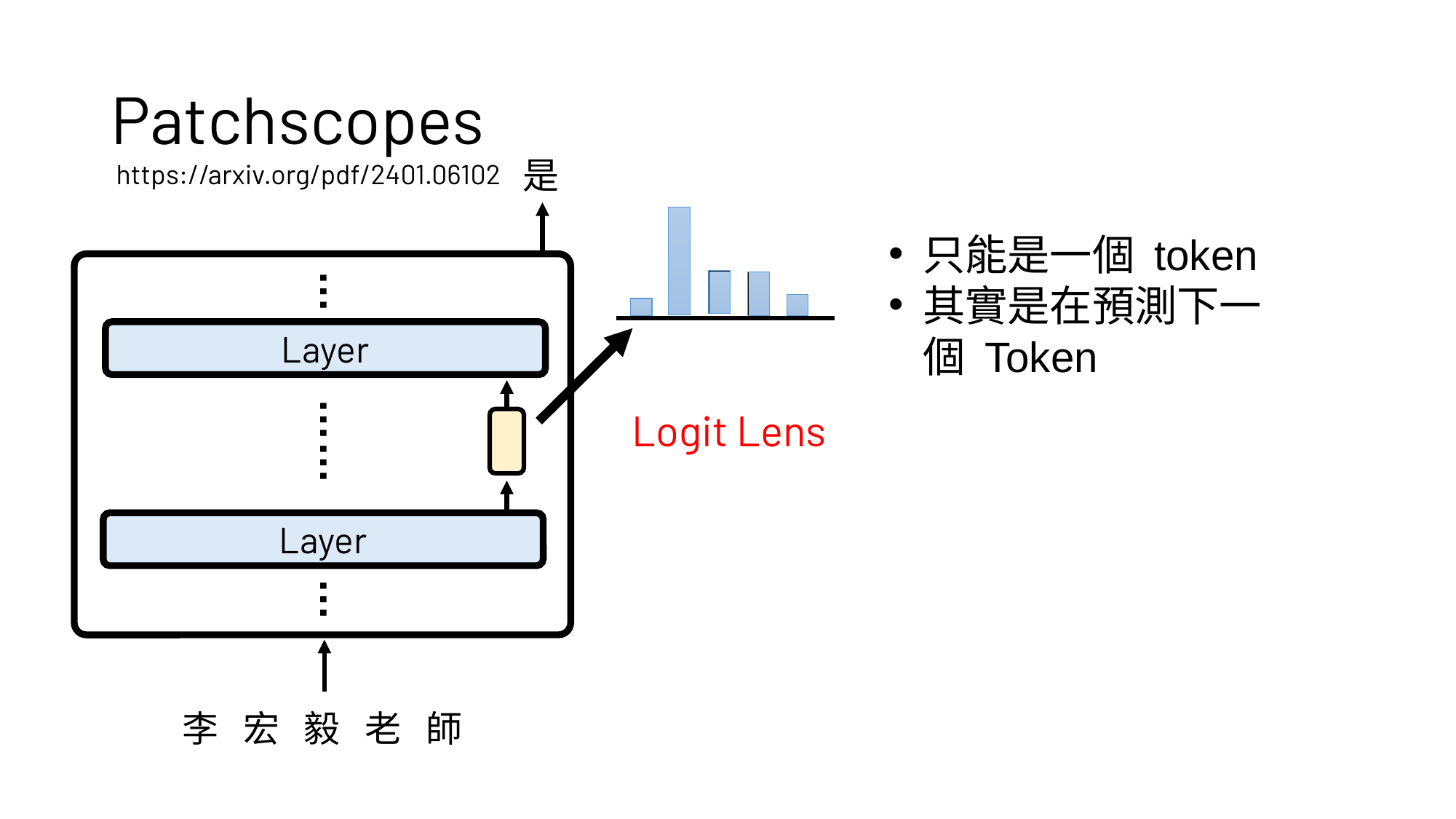

# Patchscopes
是
https://arxiv.org/pdf/2401.06102

只能是一個 token
其實是在預測下一個 Token

…
Layer
Logit Lens

……
Layer
…
李   宏   毅   老   師